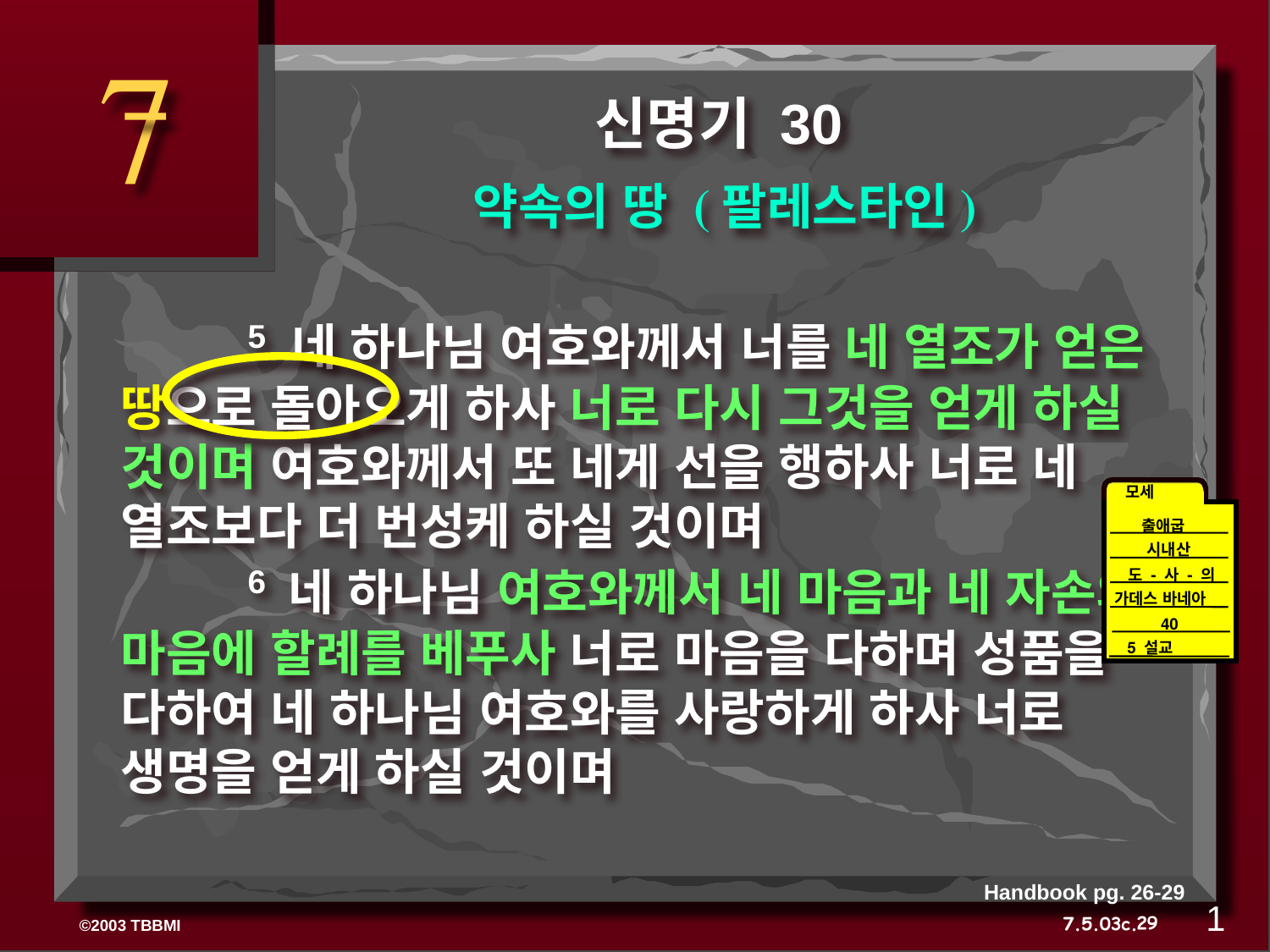

7
신명기 30
약속의 땅 (팔레스타인)

	5 네 하나님 여호와께서 너를 네 열조가 얻은 땅으로 돌아오게 하사 너로 다시 그것을 얻게 하실 것이며 여호와께서 또 네게 선을 행하사 너로 네 열조보다 더 번성케 하실 것이며
  	6 네 하나님 여호와께서 네 마음과 네 자손의 마음에 할례를 베푸사 너로 마음을 다하며 성품을 다하여 네 하나님 여호와를 사랑하게 하사 너로 생명을 얻게 하실 것이며

모세

출애굽

시내산

도 - 사 - 의

가데스 바네아
40

40

5 설교

Handbook pg. 26-29
1
29